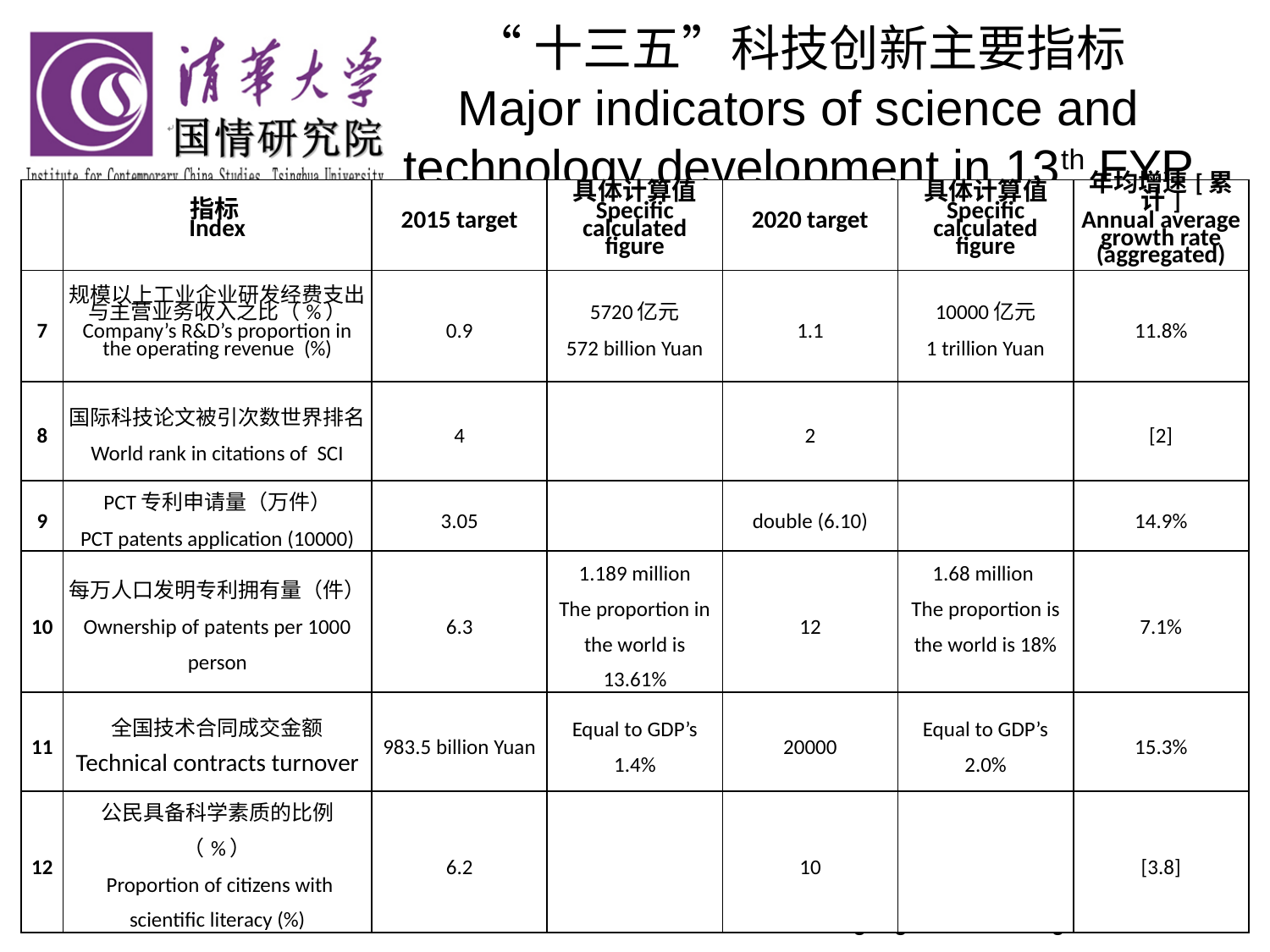

# “十三五”科技创新主要指标 Major indicators of science and technology development in 13th FYP
|  | 指标 Index | 2015 target | 具体计算值 Specific calculated figure | 2020 target | 具体计算值 Specific calculated figure | 年均增速[累计] Annual average growth rate (aggregated) |
| --- | --- | --- | --- | --- | --- | --- |
| 7 | 规模以上工业企业研发经费支出与主营业务收入之比（%） Company’s R&D’s proportion in the operating revenue (%) | 0.9 | 5720亿元 572 billion Yuan | 1.1 | 10000亿元 1 trillion Yuan | 11.8% |
| 8 | 国际科技论文被引次数世界排名 World rank in citations of SCI | 4 |  | 2 |  | [2] |
| 9 | PCT专利申请量（万件） PCT patents application (10000) | 3.05 |  | double (6.10) |  | 14.9% |
| 10 | 每万人口发明专利拥有量（件） Ownership of patents per 1000 person | 6.3 | 1.189 million The proportion in the world is 13.61% | 12 | 1.68 million The proportion is the world is 18% | 7.1% |
| 11 | 全国技术合同成交金额 Technical contracts turnover | 983.5 billion Yuan | Equal to GDP’s 1.4% | 20000 | Equal to GDP’s 2.0% | 15.3% |
| 12 | 公民具备科学素质的比例（%） Proportion of citizens with scientific literacy (%) | 6.2 |  | 10 |  | [3.8] |